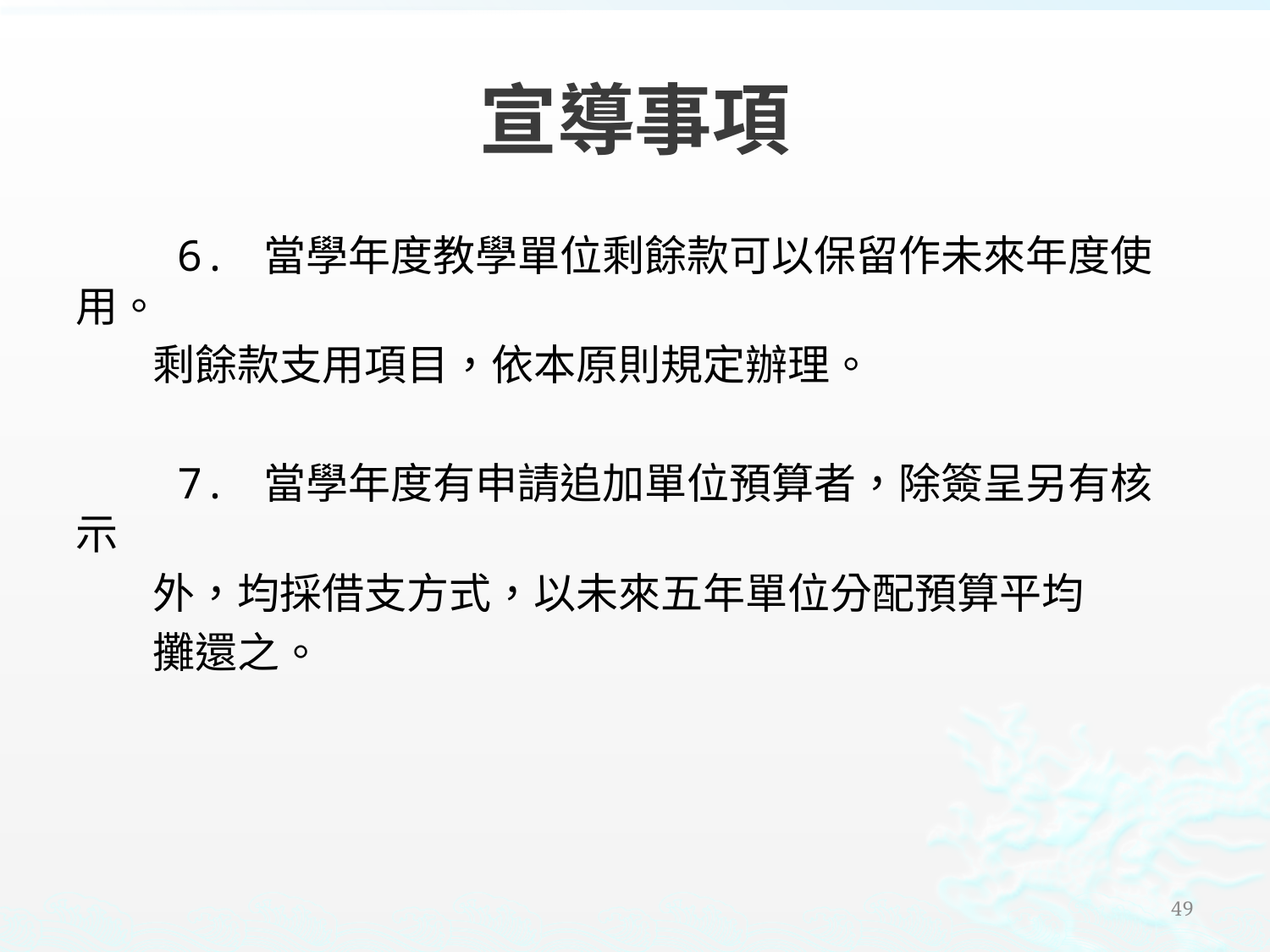

# 宣導事項
    6. 當學年度教學單位剩餘款可以保留作未來年度使用。
       剩餘款支用項目，依本原則規定辦理。

    7. 當學年度有申請追加單位預算者，除簽呈另有核示
       外，均採借支方式，以未來五年單位分配預算平均
       攤還之。

49